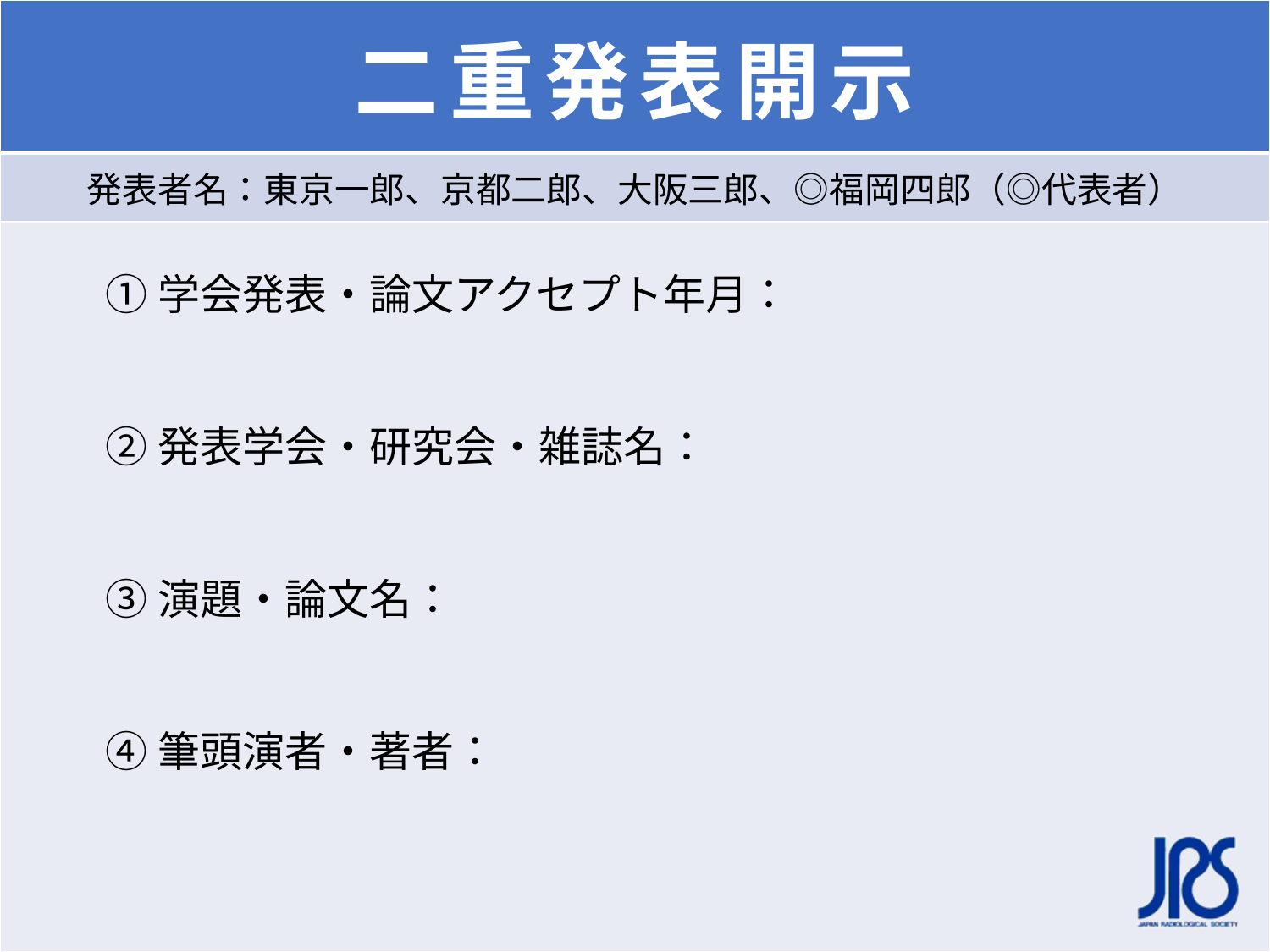

| 二重発表開示 |
| --- |
| 発表者名：東京一郎、京都二郎、大阪三郎、◎福岡四郎（◎代表者） |
①学会発表・論文アクセプト年月：

②発表学会・研究会・雑誌名：

③演題・論文名：

④筆頭演者・著者：